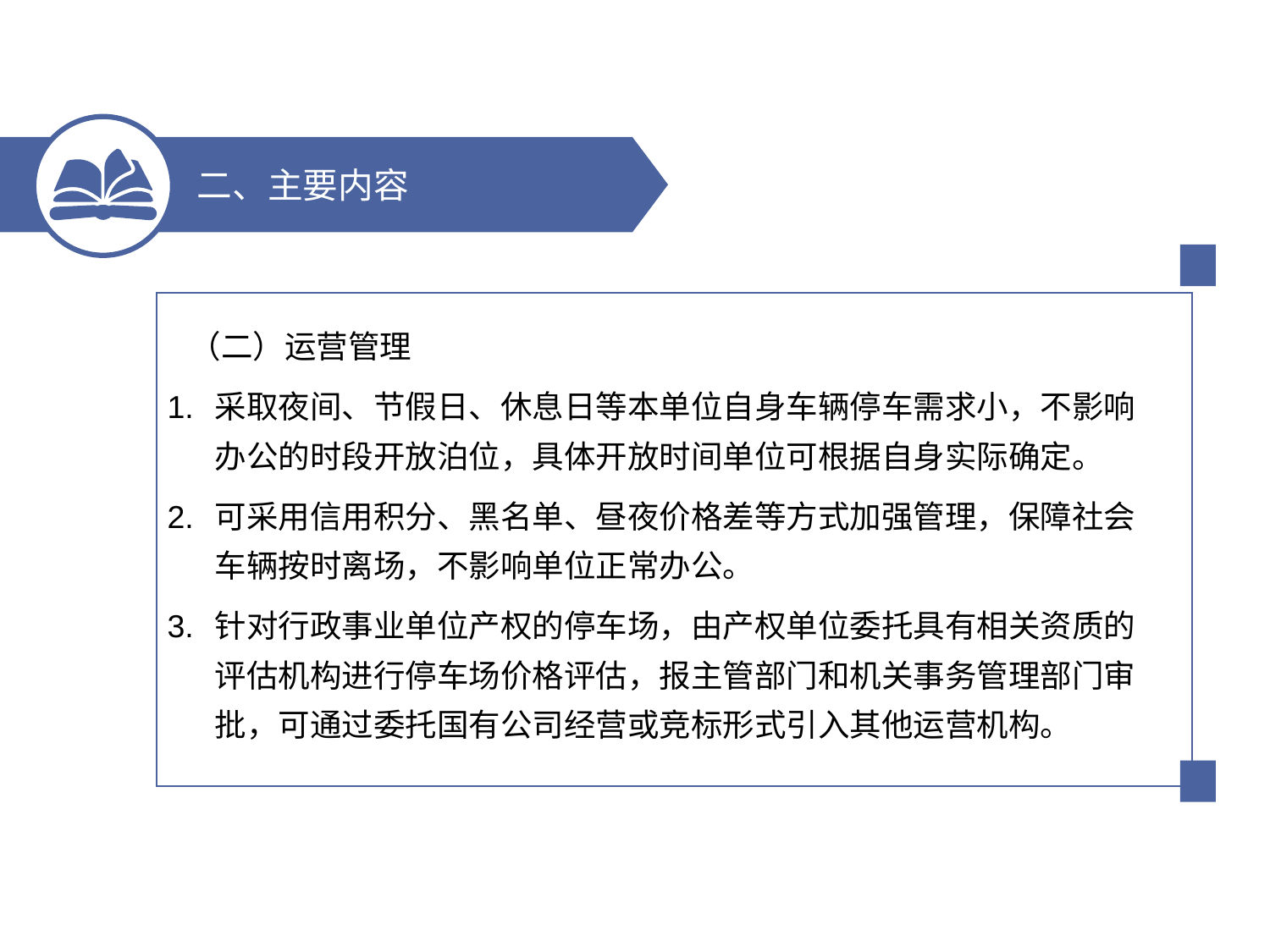

二、主要内容

  （二）运营管理
采取夜间、节假日、休息日等本单位自身车辆停车需求小，不影响办公的时段开放泊位，具体开放时间单位可根据自身实际确定。
可采用信用积分、黑名单、昼夜价格差等方式加强管理，保障社会车辆按时离场，不影响单位正常办公。
针对行政事业单位产权的停车场，由产权单位委托具有相关资质的评估机构进行停车场价格评估，报主管部门和机关事务管理部门审批，可通过委托国有公司经营或竞标形式引入其他运营机构。